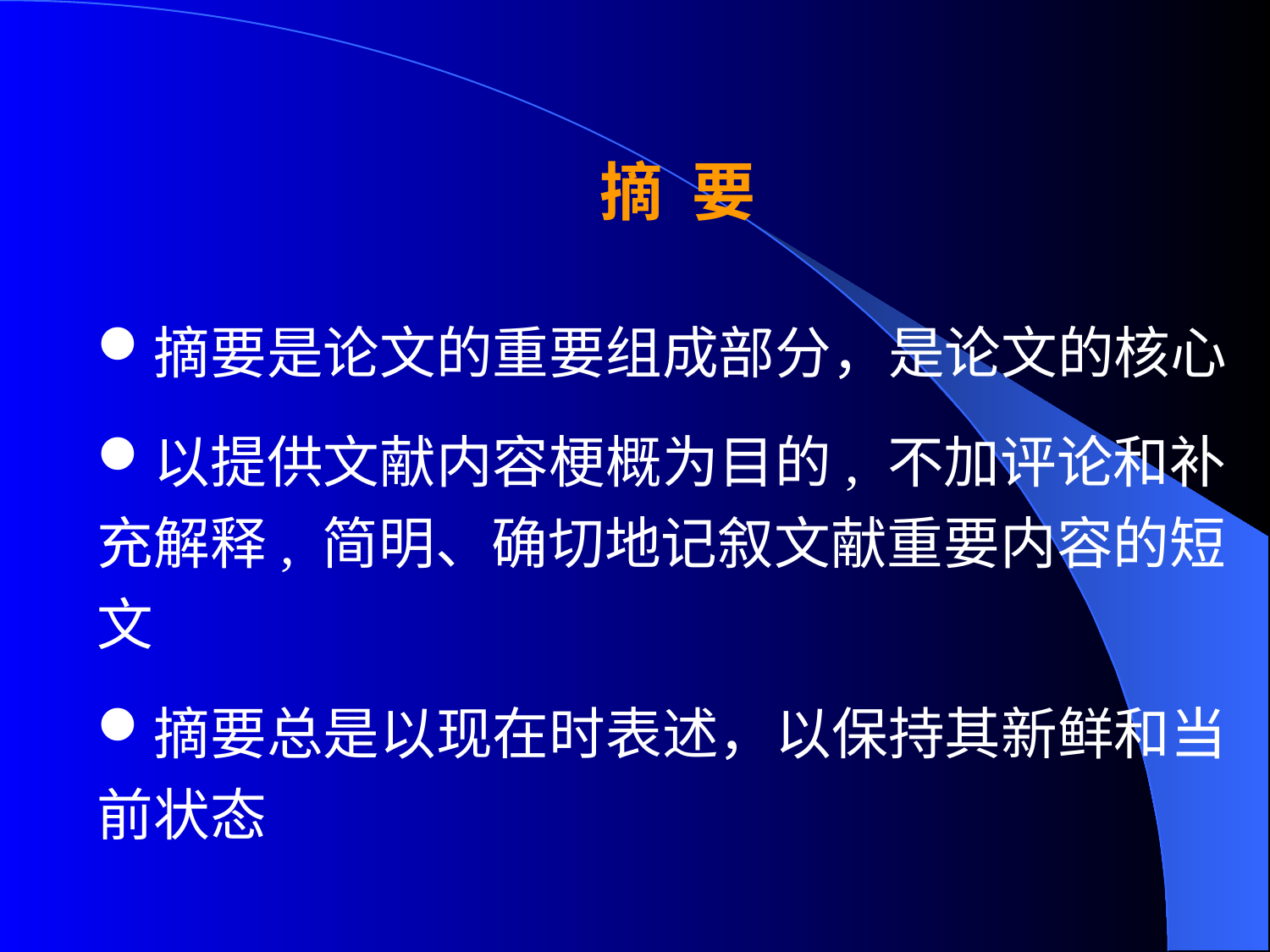

摘  要

摘要是论文的重要组成部分，是论文的核心
以提供文献内容梗概为目的, 不加评论和补充解释, 简明、确切地记叙文献重要内容的短文
摘要总是以现在时表述，以保持其新鲜和当前状态